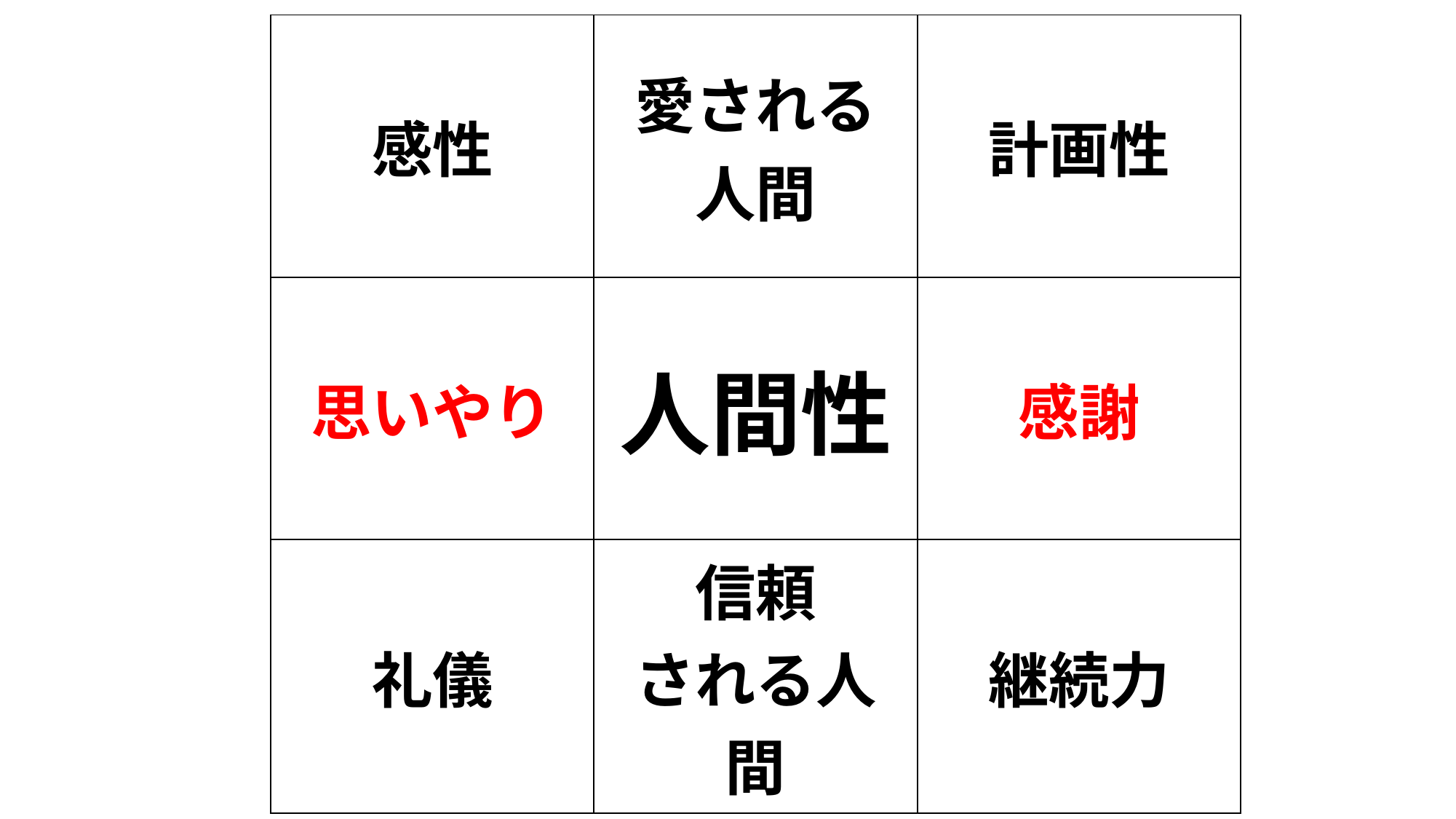

| 感性 | 愛される 人間 | 計画性 |
| --- | --- | --- |
| 思いやり | 人間性 | 感謝 |
| 礼儀 | 信頼 される人間 | 継続力 |